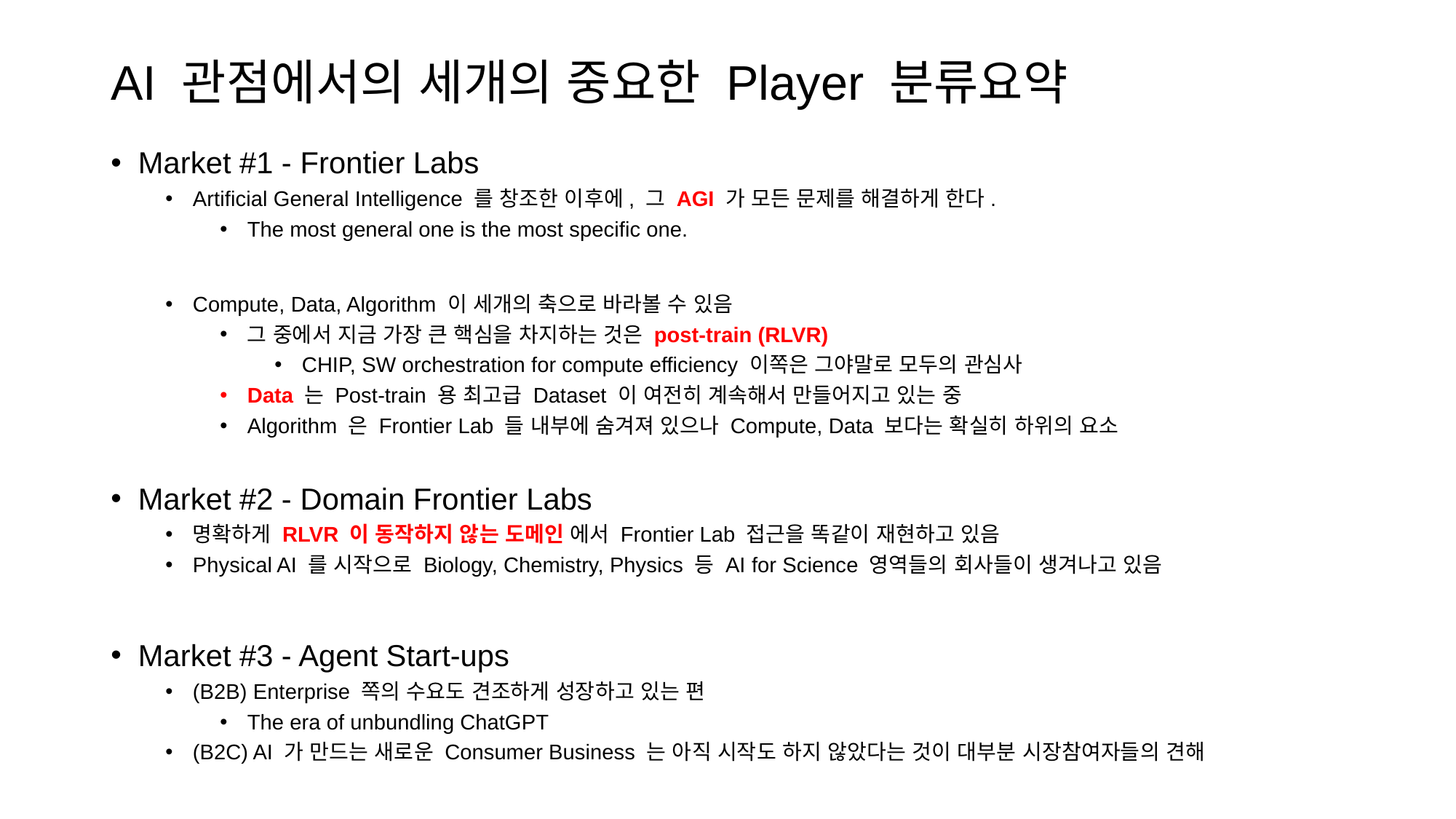

# AI 관점에서의 세개의 중요한 Player 분류요약
Market #1 - Frontier Labs
Artificial General Intelligence 를 창조한 이후에, 그 AGI 가 모든 문제를 해결하게 한다.
The most general one is the most specific one.

Compute, Data, Algorithm 이 세개의 축으로 바라볼 수 있음
그 중에서 지금 가장 큰 핵심을 차지하는 것은 post-train (RLVR)
CHIP, SW orchestration for compute efficiency 이쪽은 그야말로 모두의 관심사
Data 는 Post-train 용 최고급 Dataset 이 여전히 계속해서 만들어지고 있는 중
Algorithm 은 Frontier Lab 들 내부에 숨겨져 있으나 Compute, Data 보다는 확실히 하위의 요소

Market #2 - Domain Frontier Labs
명확하게 RLVR 이 동작하지 않는 도메인 에서 Frontier Lab 접근을 똑같이 재현하고 있음
Physical AI 를 시작으로 Biology, Chemistry, Physics 등 AI for Science 영역들의 회사들이 생겨나고 있음

Market #3 - Agent Start-ups
(B2B) Enterprise 쪽의 수요도 견조하게 성장하고 있는 편
The era of unbundling ChatGPT
(B2C) AI 가 만드는 새로운 Consumer Business 는 아직 시작도 하지 않았다는 것이 대부분 시장참여자들의 견해